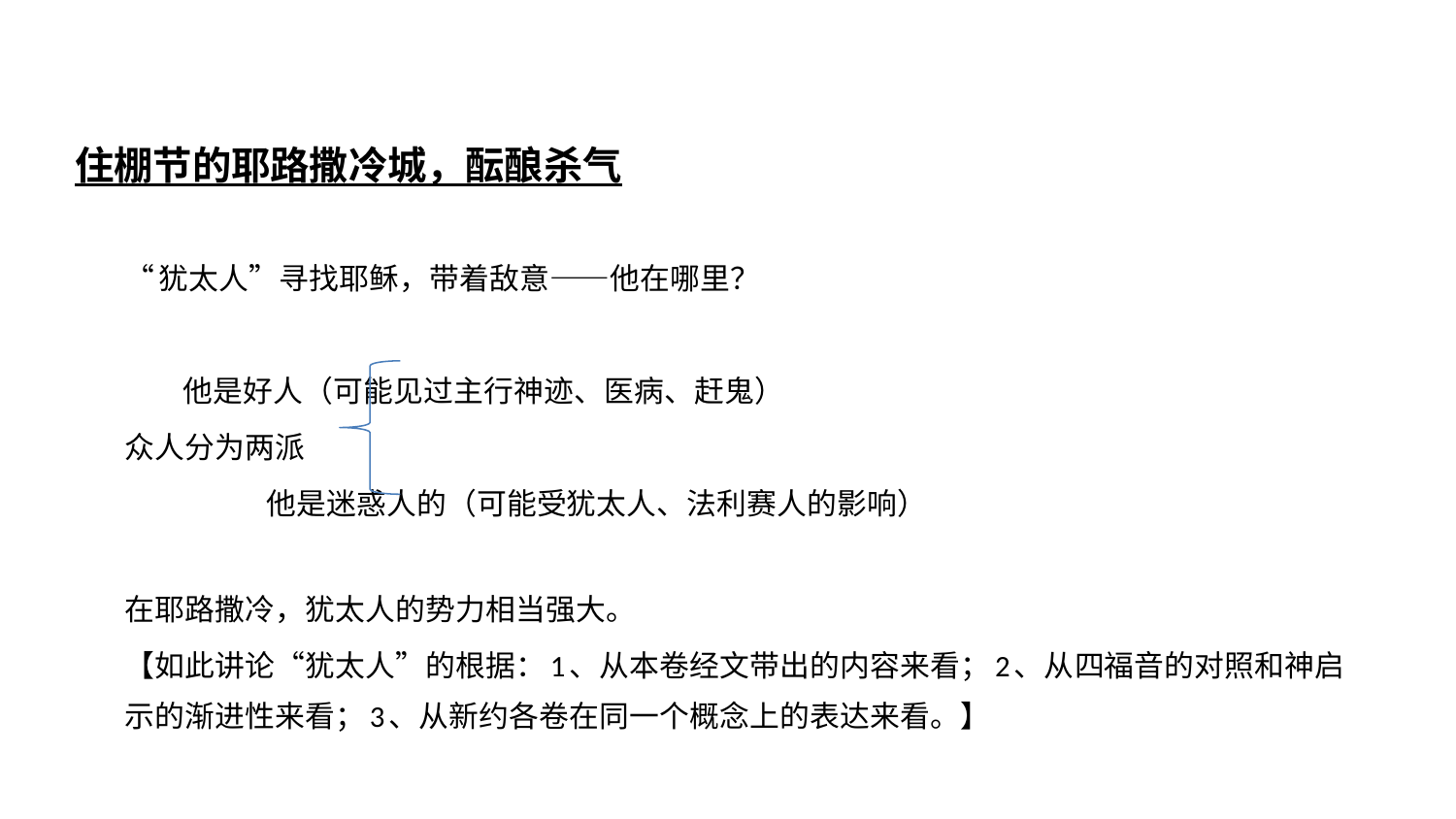

住棚节的耶路撒冷城，酝酿杀气

“犹太人”寻找耶稣，带着敌意——他在哪里？

		        他是好人（可能见过主行神迹、医病、赶鬼）
众人分为两派
 		        他是迷惑人的（可能受犹太人、法利赛人的影响）

在耶路撒冷，犹太人的势力相当强大。
【如此讲论“犹太人”的根据：1、从本卷经文带出的内容来看；2、从四福音的对照和神启示的渐进性来看；3、从新约各卷在同一个概念上的表达来看。】